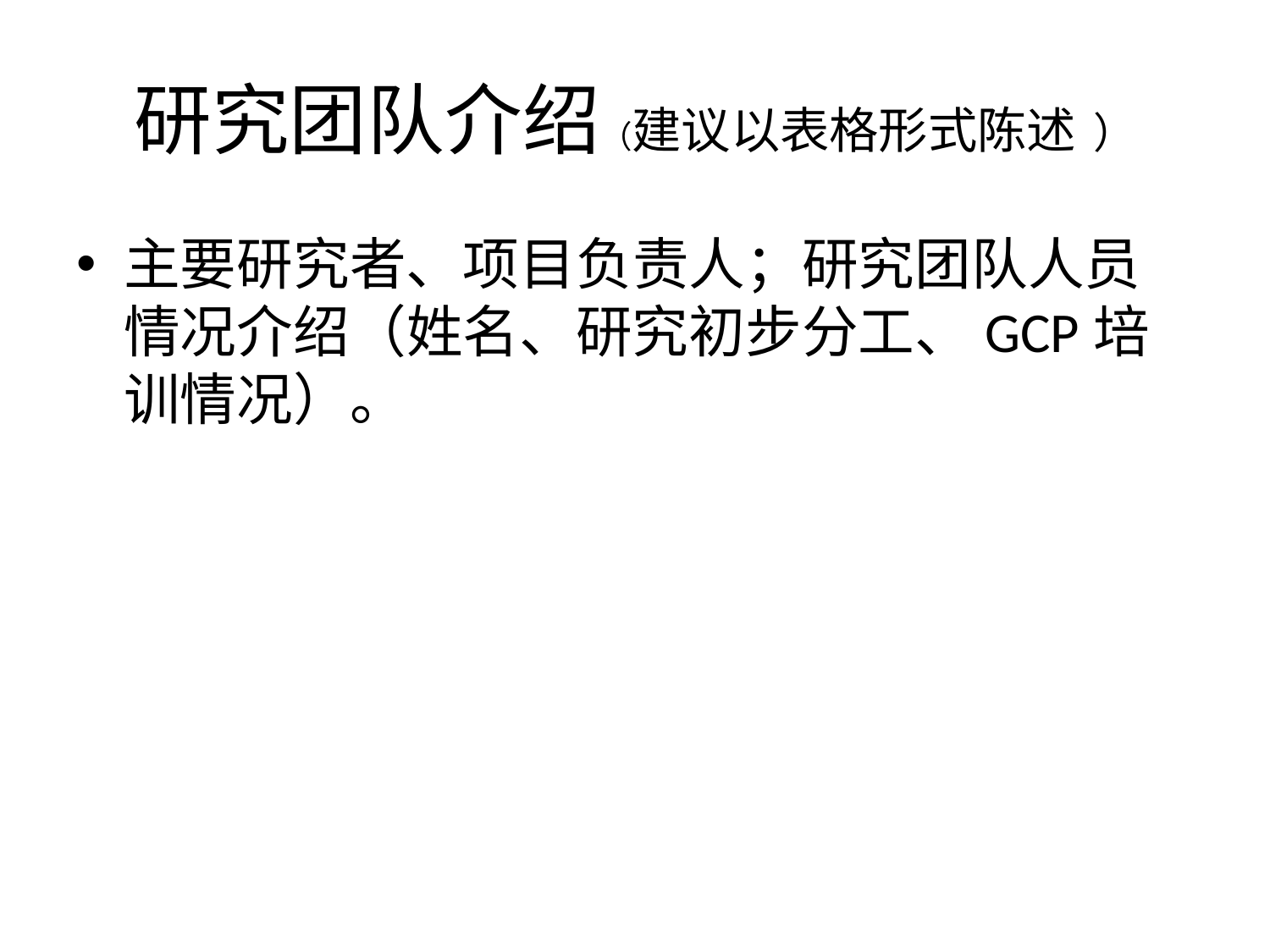

# 研究团队介绍（建议以表格形式陈述 ）
主要研究者、项目负责人；研究团队人员情况介绍（姓名、研究初步分工、GCP培训情况）。